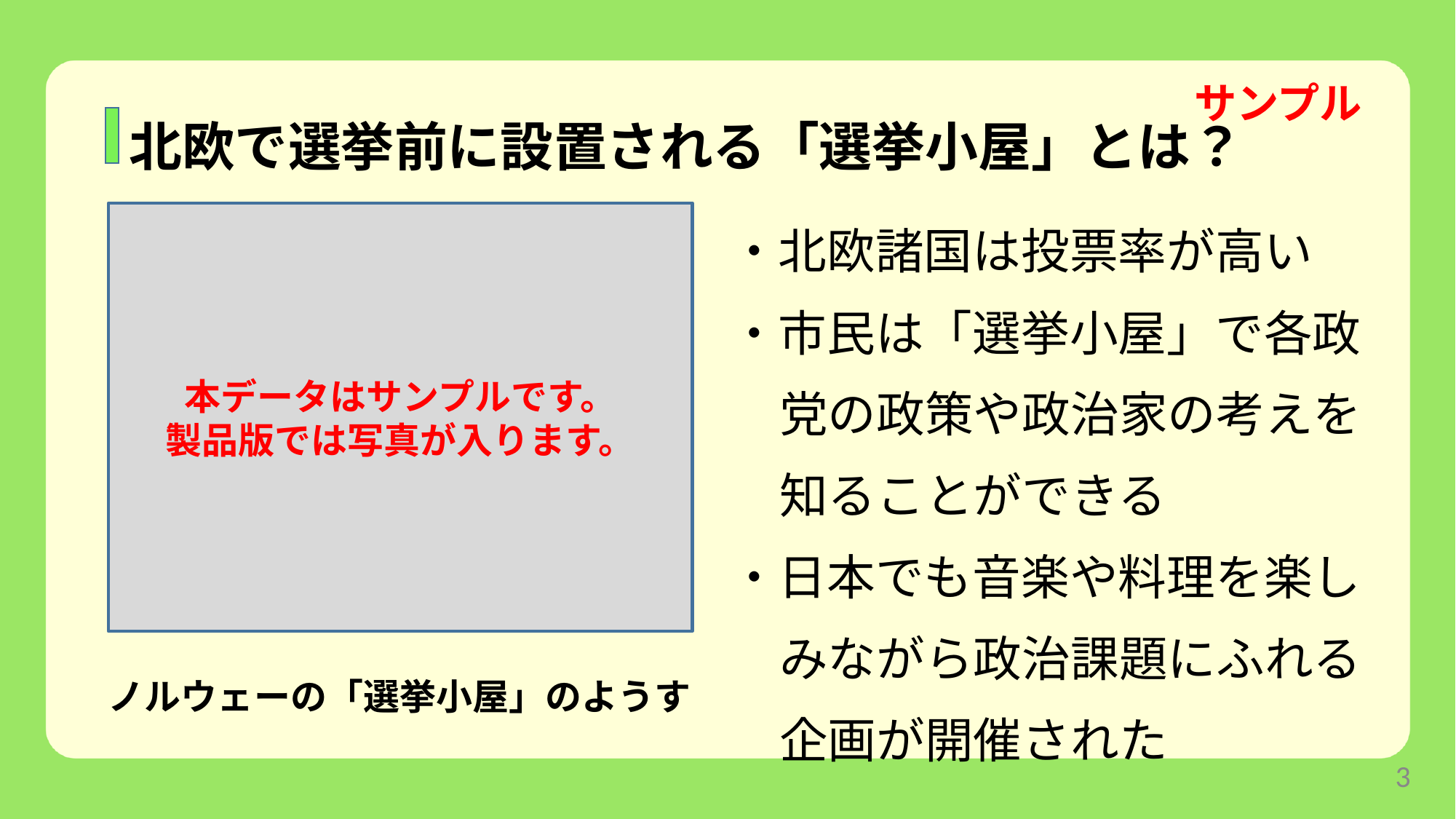

北欧で選挙前に設置される「選挙小屋」とは？
・北欧諸国は投票率が高い
・市民は「選挙小屋」で各政党の政策や政治家の考えを知ることができる
・日本でも音楽や料理を楽しみながら政治課題にふれる企画が開催された
本データはサンプルです。
製品版では写真が入ります。
ノルウェーの「選挙小屋」のようす